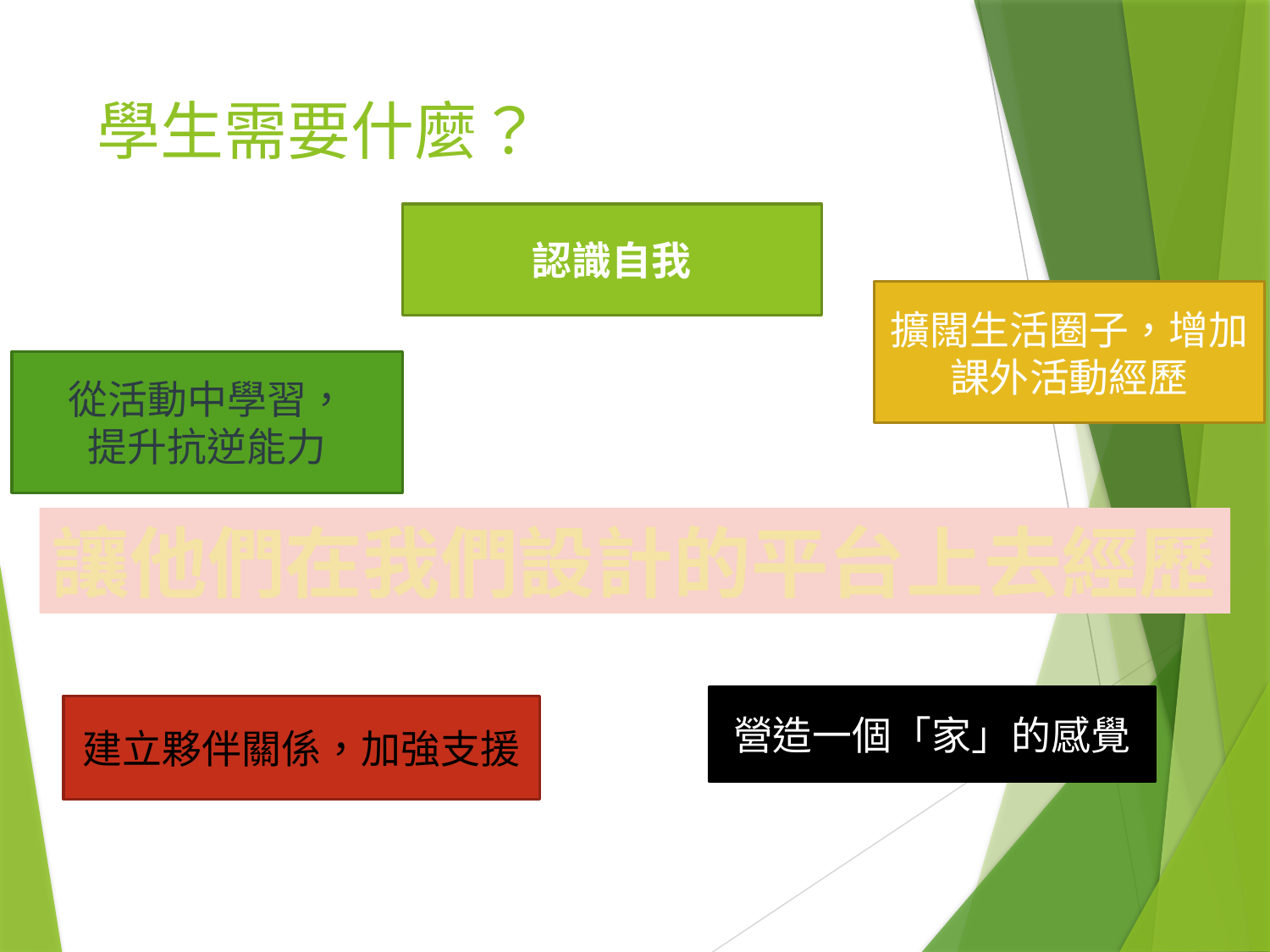

# 學生需要什麼？
認識自我
擴闊生活圈子，增加課外活動經歷
從活動中學習，
提升抗逆能力
讓他們在我們設計的平台上去經歷
營造一個「家」的感覺
建立夥伴關係，加強支援